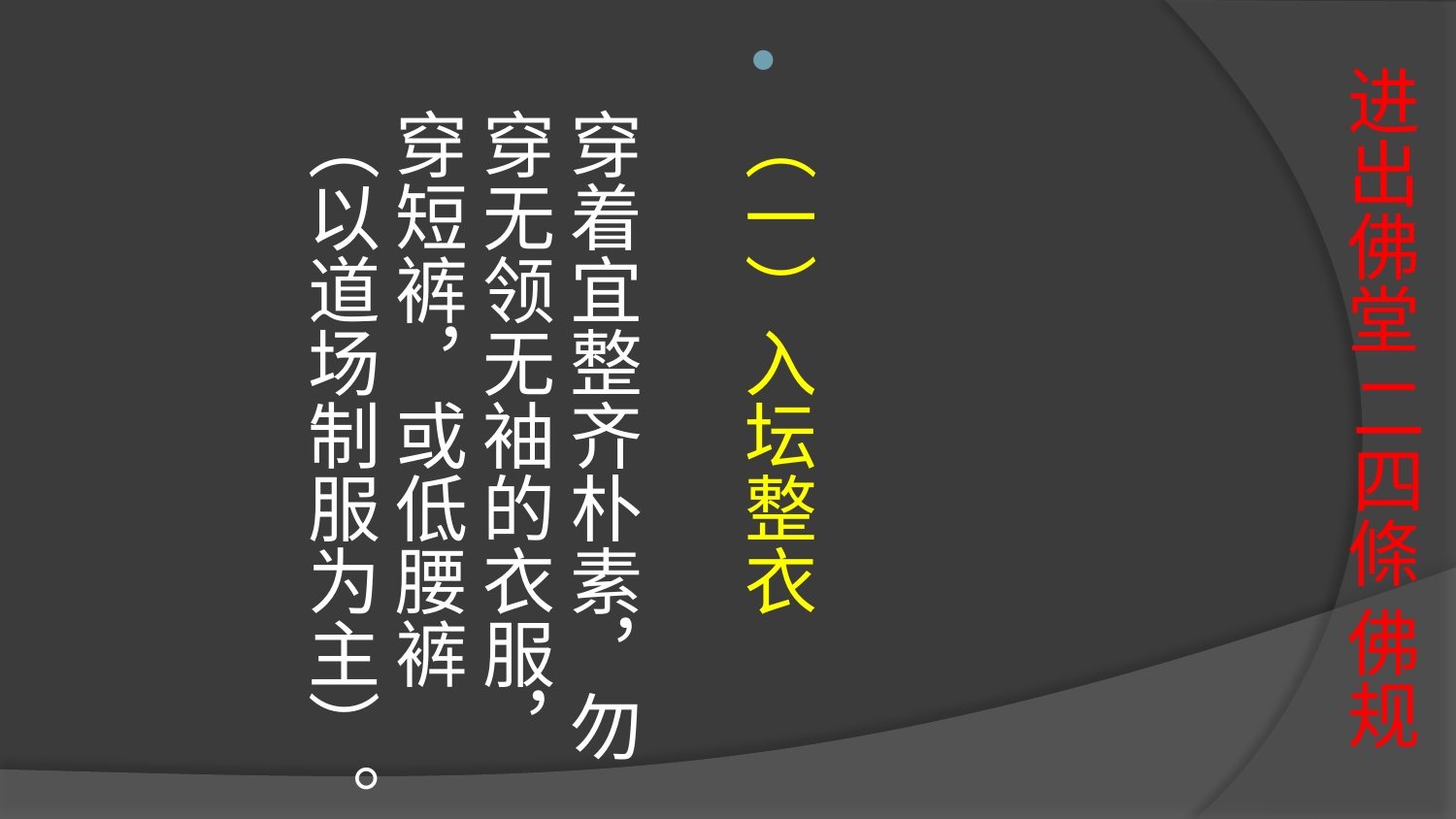

# 进出佛堂 二四條 佛规
（一）入坛整衣
穿着宜整齐朴素，勿穿无领无袖的衣服，穿短裤，或低腰裤（以道场制服为主）。